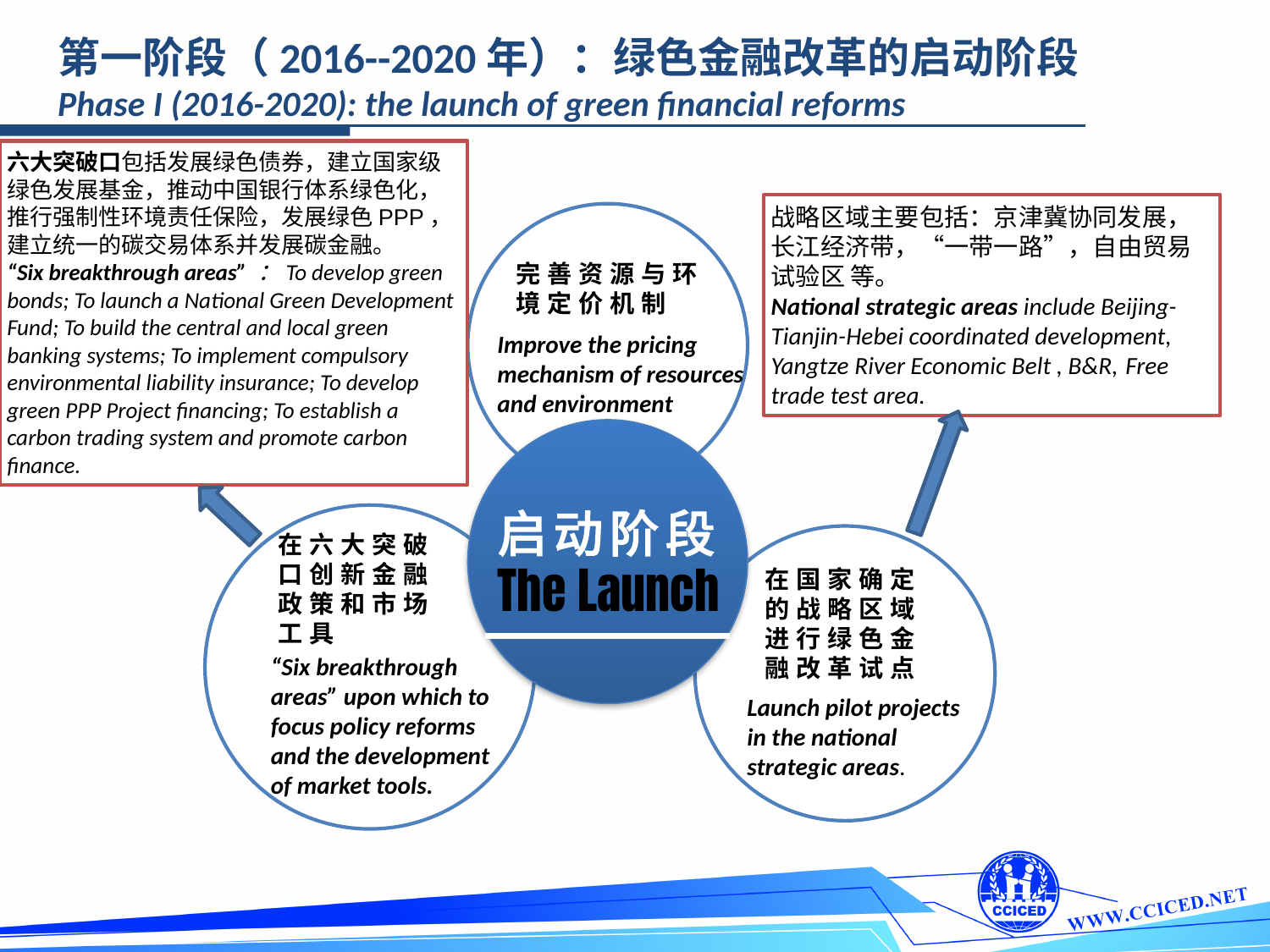

第一阶段（2016--2020年）：绿色金融改革的启动阶段Phase I (2016-2020): the launch of green financial reforms
六大突破口包括发展绿色债券，建立国家级绿色发展基金，推动中国银行体系绿色化，推行强制性环境责任保险，发展绿色PPP，建立统一的碳交易体系并发展碳金融。
“Six breakthrough areas” ：To develop green bonds; To launch a National Green Development Fund; To build the central and local green banking systems; To implement compulsory environmental liability insurance; To develop green PPP Project financing; To establish a carbon trading system and promote carbon finance.
战略区域主要包括：京津冀协同发展，长江经济带，“一带一路”，自由贸易试验区 等。
National strategic areas include Beijing-Tianjin-Hebei coordinated development, Yangtze River Economic Belt , B&R, Free trade test area.

完善资源与环境定价机制
Improve the pricing mechanism of resources and environment

启动阶段
The Launch

在六大突破口创新金融政策和市场工具

在国家确定的战略区域进行绿色金融改革试点

“Six breakthrough areas” upon which to focus policy reforms and the development of market tools.

Launch pilot projects in the national strategic areas.